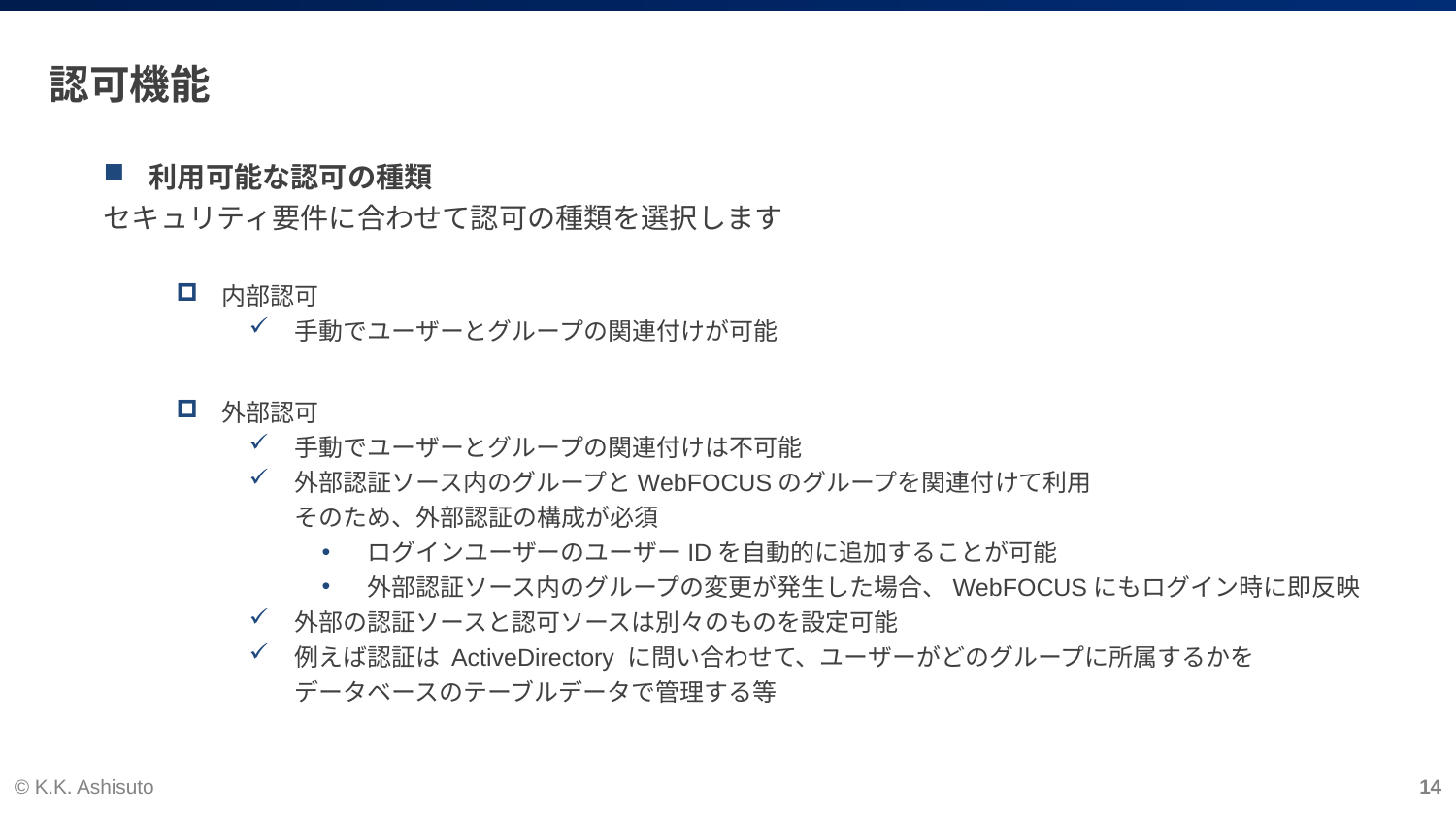

# 認可機能
利用可能な認可の種類
セキュリティ要件に合わせて認可の種類を選択します

内部認可
手動でユーザーとグループの関連付けが可能

外部認可
手動でユーザーとグループの関連付けは不可能
外部認証ソース内のグループとWebFOCUSのグループを関連付けて利用
そのため、外部認証の構成が必須
ログインユーザーのユーザーIDを自動的に追加することが可能
外部認証ソース内のグループの変更が発生した場合、WebFOCUSにもログイン時に即反映
外部の認証ソースと認可ソースは別々のものを設定可能
例えば認証は ActiveDirectory に問い合わせて、ユーザーがどのグループに所属するかを
データベースのテーブルデータで管理する等
© K.K. Ashisuto
14